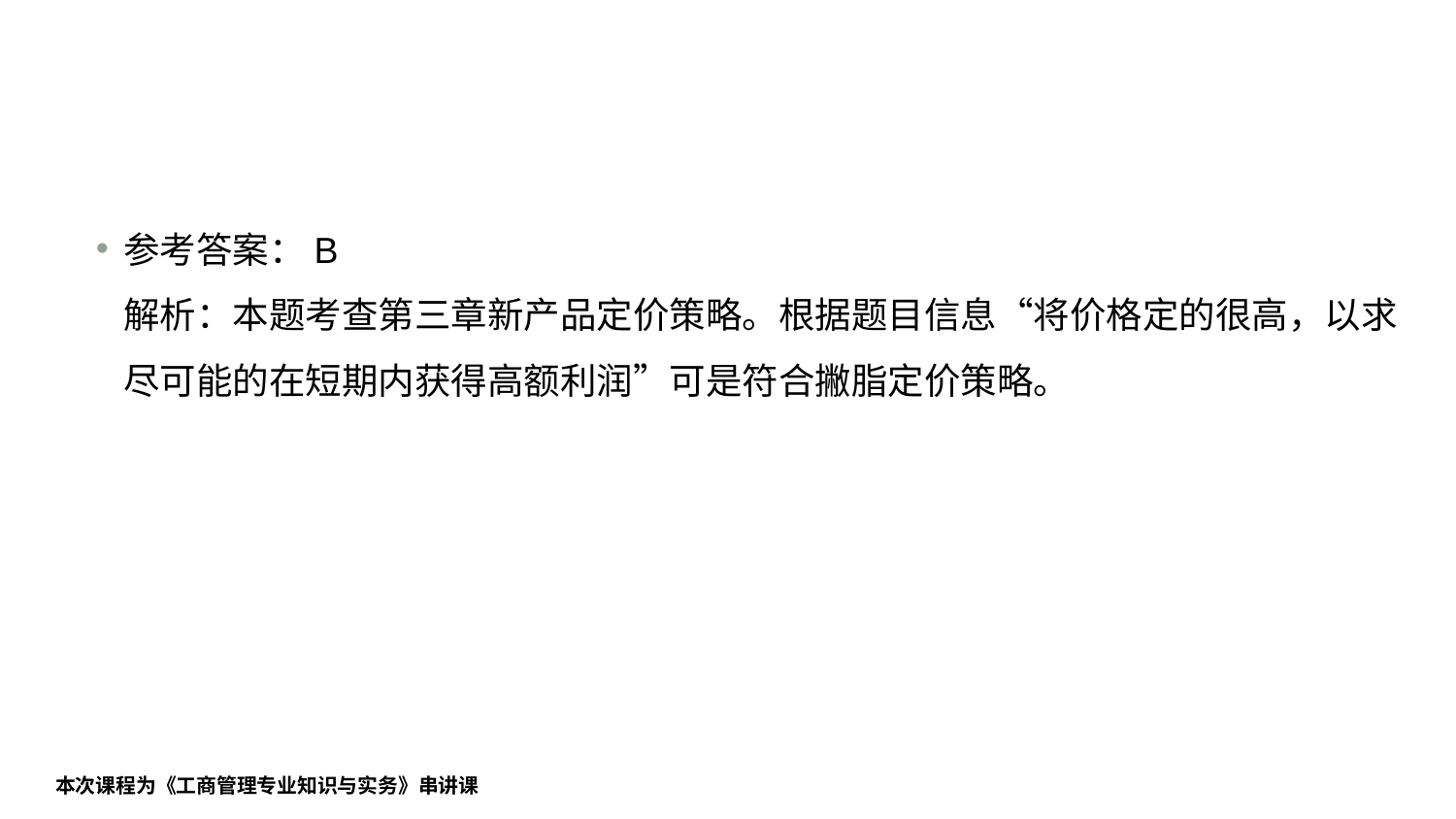

#

参考答案：B
解析：本题考查第三章新产品定价策略。根据题目信息“将价格定的很高，以求尽可能的在短期内获得高额利润”可是符合撇脂定价策略。